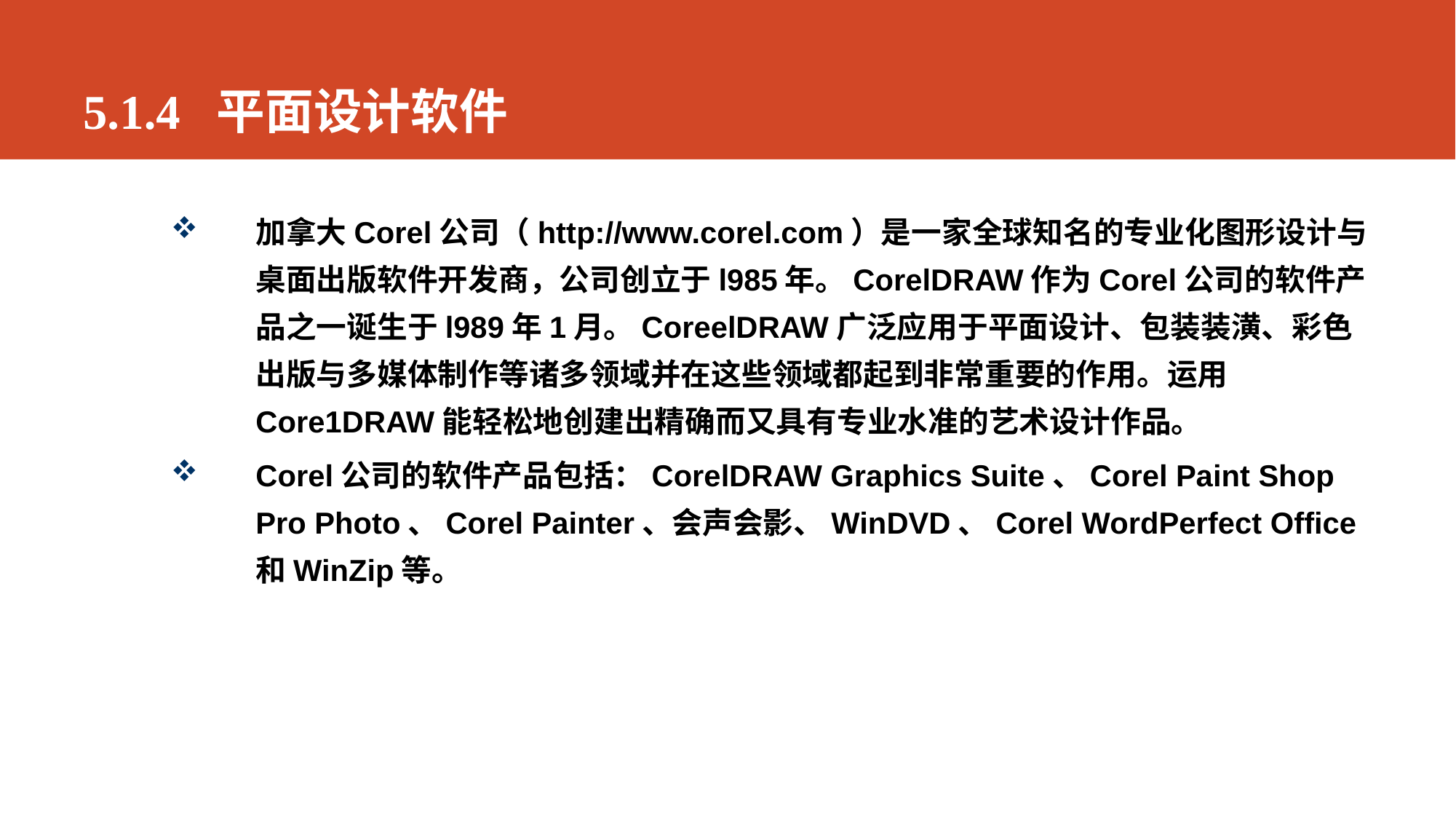

# 5.1.4  平面设计软件
加拿大Corel公司（http://www.corel.com）是一家全球知名的专业化图形设计与桌面出版软件开发商，公司创立于l985年。CorelDRAW作为Corel公司的软件产品之一诞生于l989年1月。CoreelDRAW广泛应用于平面设计、包装装潢、彩色出版与多媒体制作等诸多领域并在这些领域都起到非常重要的作用。运用Core1DRAW能轻松地创建出精确而又具有专业水准的艺术设计作品。
Corel公司的软件产品包括：CorelDRAW Graphics Suite、Corel Paint Shop Pro Photo、Corel Painter、会声会影、WinDVD、Corel WordPerfect Office和WinZip等。